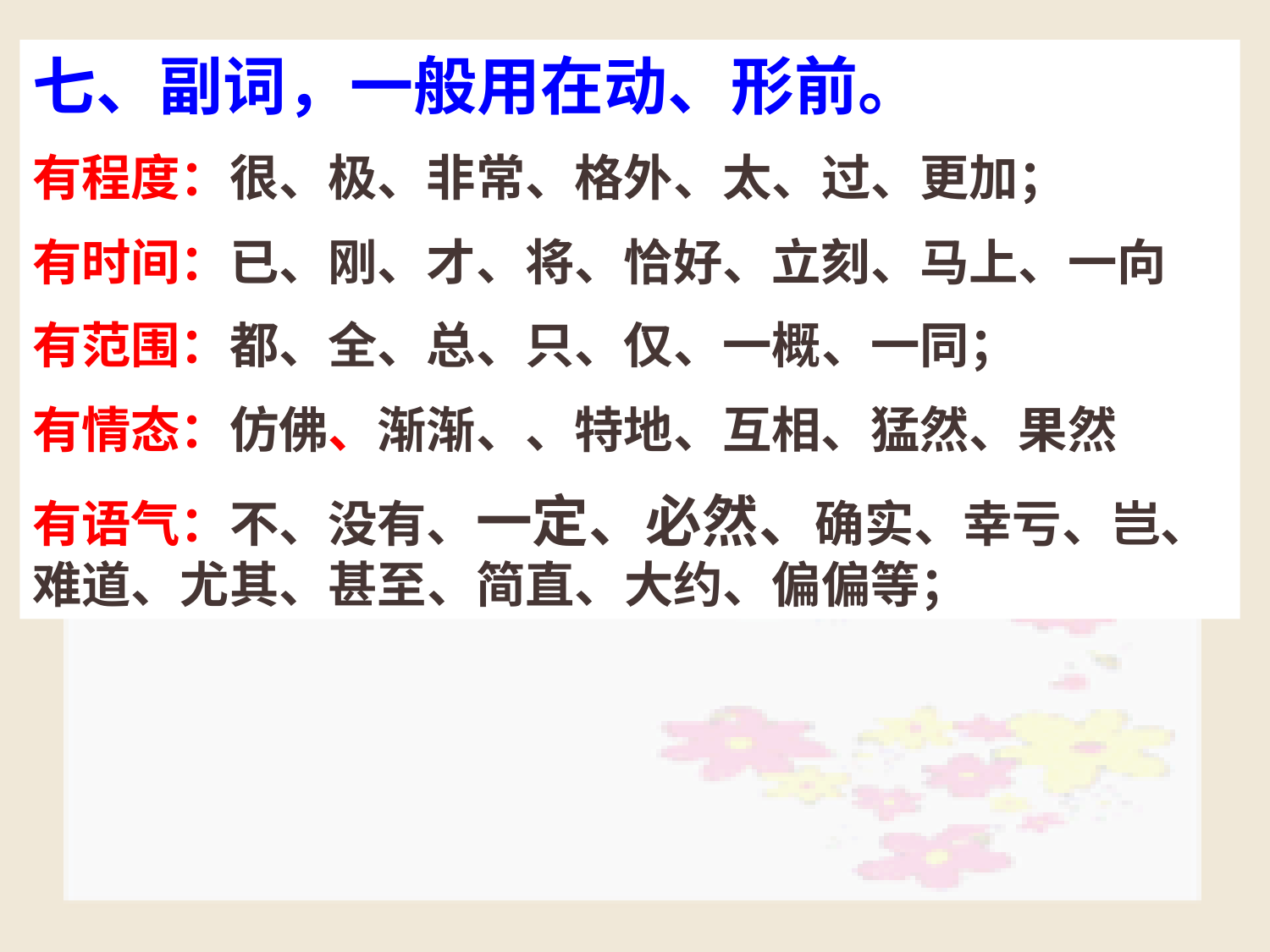

七、副词，一般用在动、形前。
有程度：很、极、非常、格外、太、过、更加；
有时间：已、刚、才、将、恰好、立刻、马上、一向
有范围：都、全、总、只、仅、一概、一同；
有情态：仿佛、渐渐、、特地、互相、猛然、果然
有语气：不、没有、一定、必然、确实、幸亏、岂、难道、尤其、甚至、简直、大约、偏偏等；